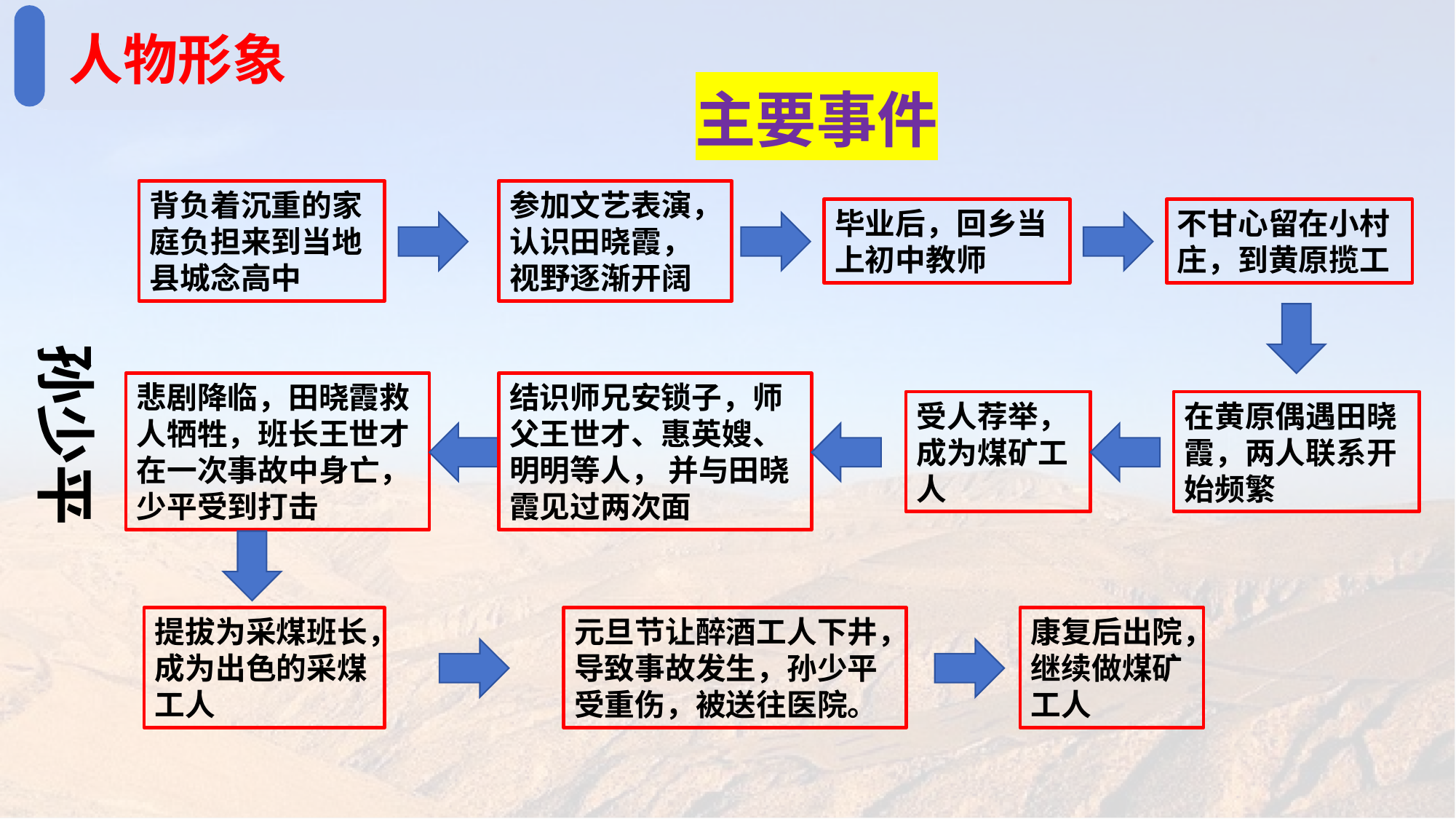

人物形象
主要事件
参加文艺表演，认识田晓霞，视野逐渐开阔
背负着沉重的家庭负担来到当地县城念高中
毕业后，回乡当上初中教师
不甘心留在小村庄，到黄原揽工

孙少平

悲剧降临，田晓霞救人牺牲，班长王世才在一次事故中身亡，少平受到打击
结识师兄安锁子，师父王世才、惠英嫂、明明等人， 并与田晓霞见过两次面
受人荐举，成为煤矿工人
在黄原偶遇田晓霞，两人联系开始频繁

提拔为采煤班长，成为出色的采煤工人
元旦节让醉酒工人下井，导致事故发生，孙少平受重伤，被送往医院。
康复后出院，继续做煤矿工人